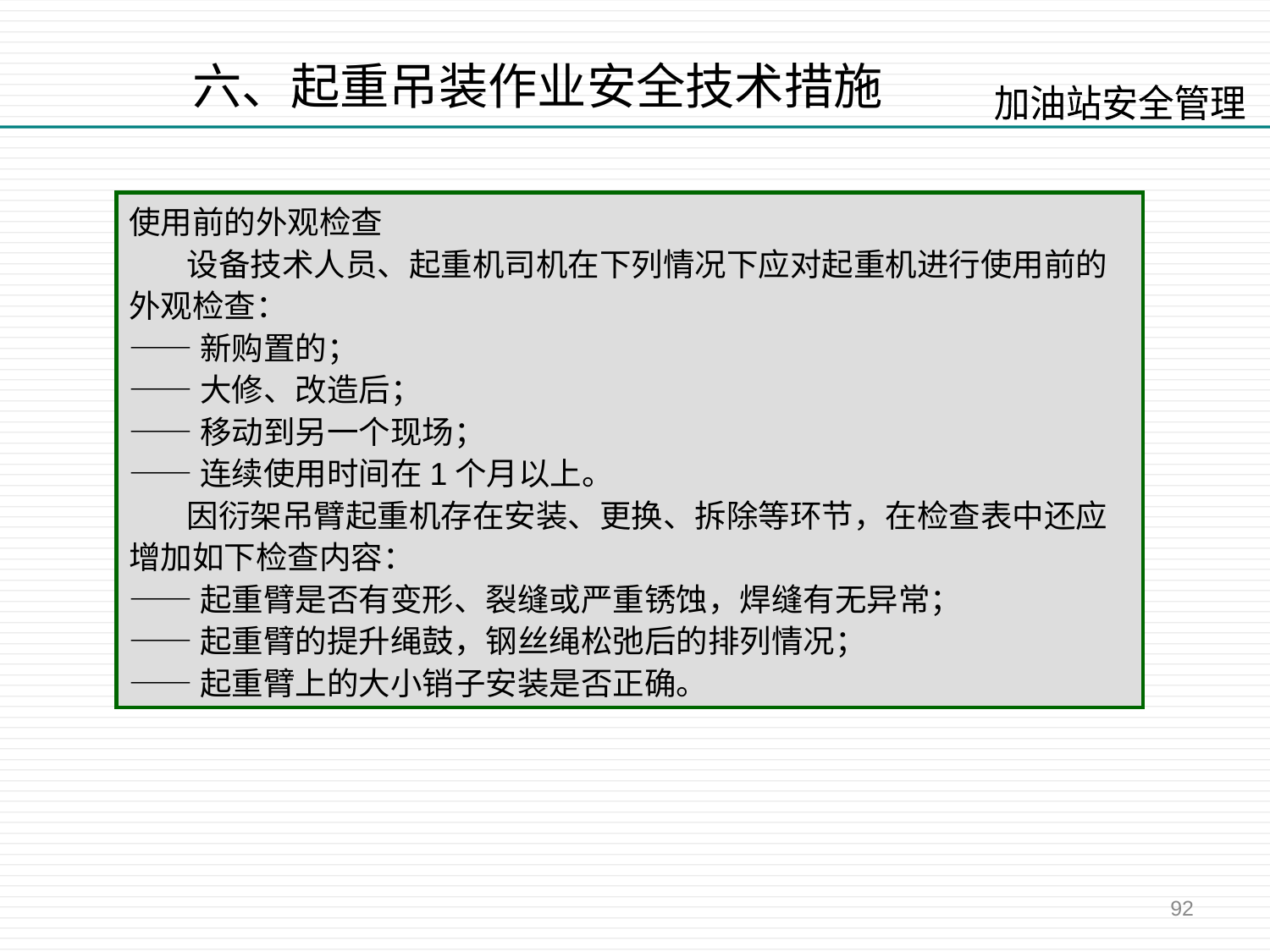

六、起重吊装作业安全技术措施
使用前的外观检查
       设备技术人员、起重机司机在下列情况下应对起重机进行使用前的外观检查：
——新购置的；
——大修、改造后；
——移动到另一个现场；
——连续使用时间在1个月以上。
       因衍架吊臂起重机存在安装、更换、拆除等环节，在检查表中还应增加如下检查内容：
——起重臂是否有变形、裂缝或严重锈蚀，焊缝有无异常；
——起重臂的提升绳鼓，钢丝绳松弛后的排列情况；
——起重臂上的大小销子安装是否正确。
92